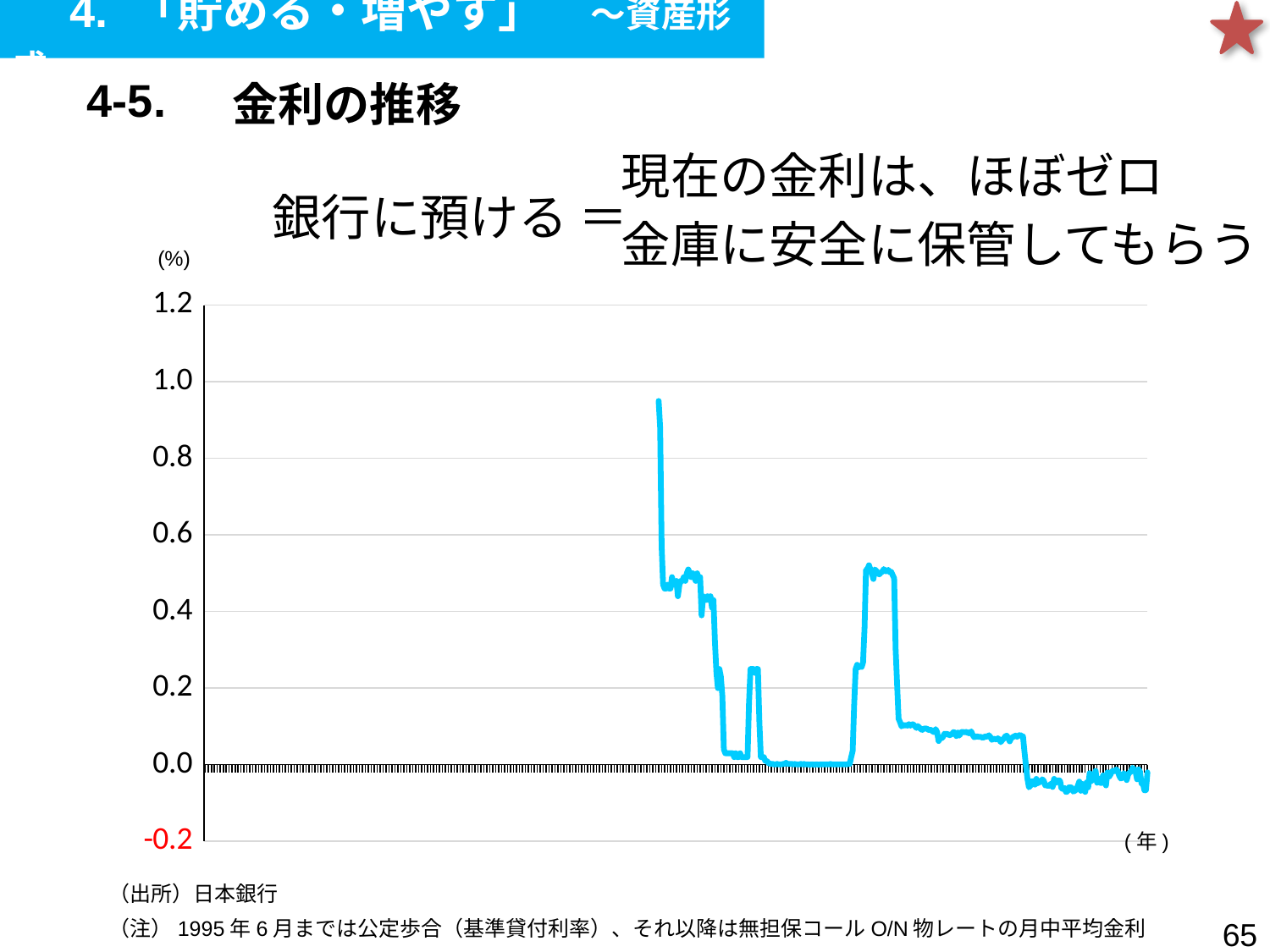

4. 「貯める・増やす」　～資産形成

| 4-5. | 金利の推移 |
| --- | --- |

現在の金利は、ほぼゼロ
金庫に安全に保管してもらう
銀行に預ける ＝
(%)

[unsupported chart]

(年)
（出所）日本銀行
（注）1995年6月までは公定歩合（基準貸付利率）、それ以降は無担保コールO/N物レートの月中平均金利
65